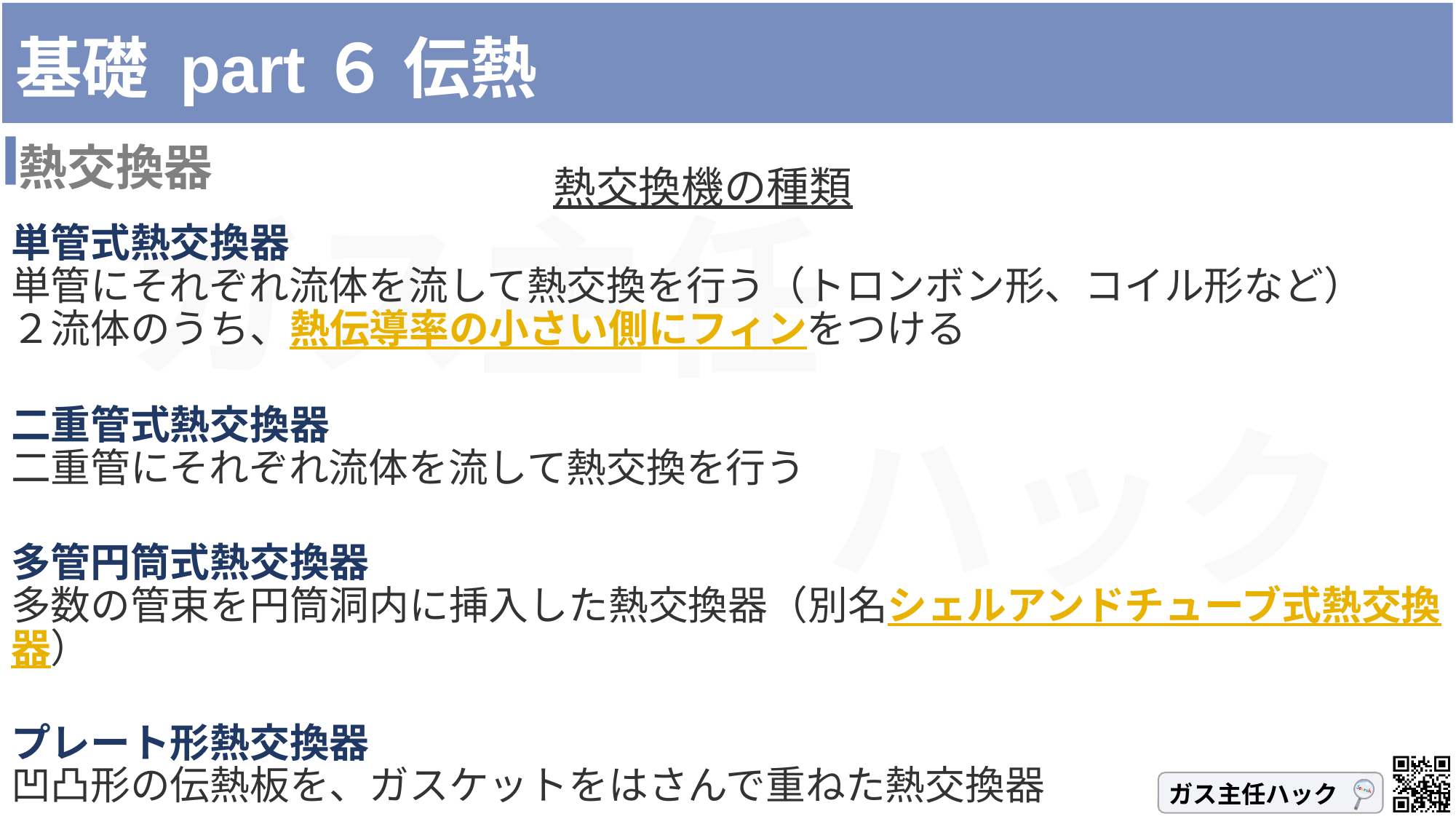

基礎 part６ 伝熱
熱交換器

熱交換機の種類
単管式熱交換器
単管にそれぞれ流体を流して熱交換を行う（トロンボン形、コイル形など）
２流体のうち、熱伝導率の小さい側にフィンをつける

二重管式熱交換器
二重管にそれぞれ流体を流して熱交換を行う

多管円筒式熱交換器
多数の管束を円筒洞内に挿入した熱交換器（別名シェルアンドチューブ式熱交換器）

プレート形熱交換器
凹凸形の伝熱板を、ガスケットをはさんで重ねた熱交換器